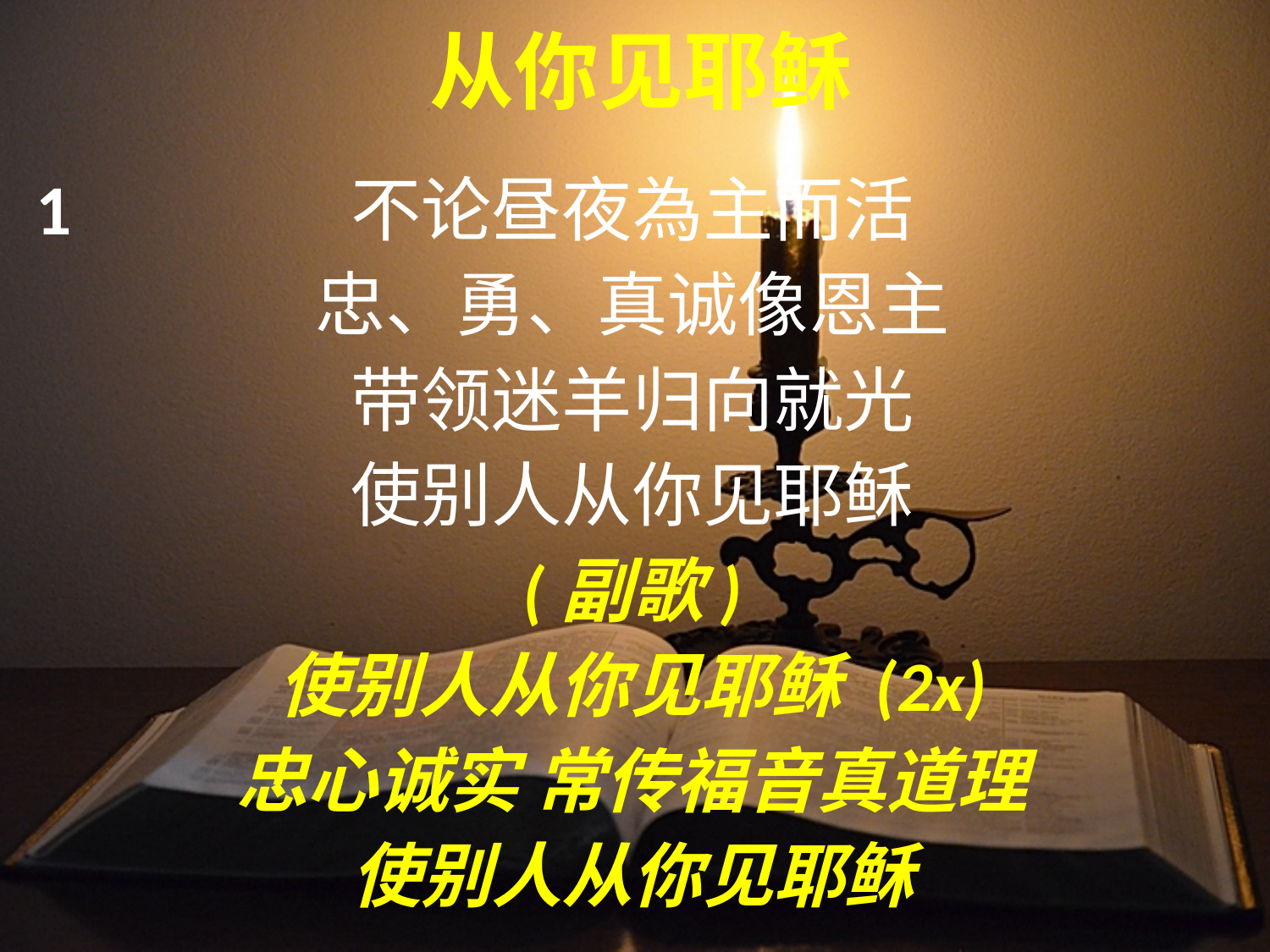

从你见耶稣
1
不论昼夜為主而活
忠、勇、真诚像恩主
带领迷羊归向就光
使别人从你见耶稣
(副歌)
使别人从你见耶稣 (2x)
忠心诚实 常传福音真道理
使别人从你见耶稣